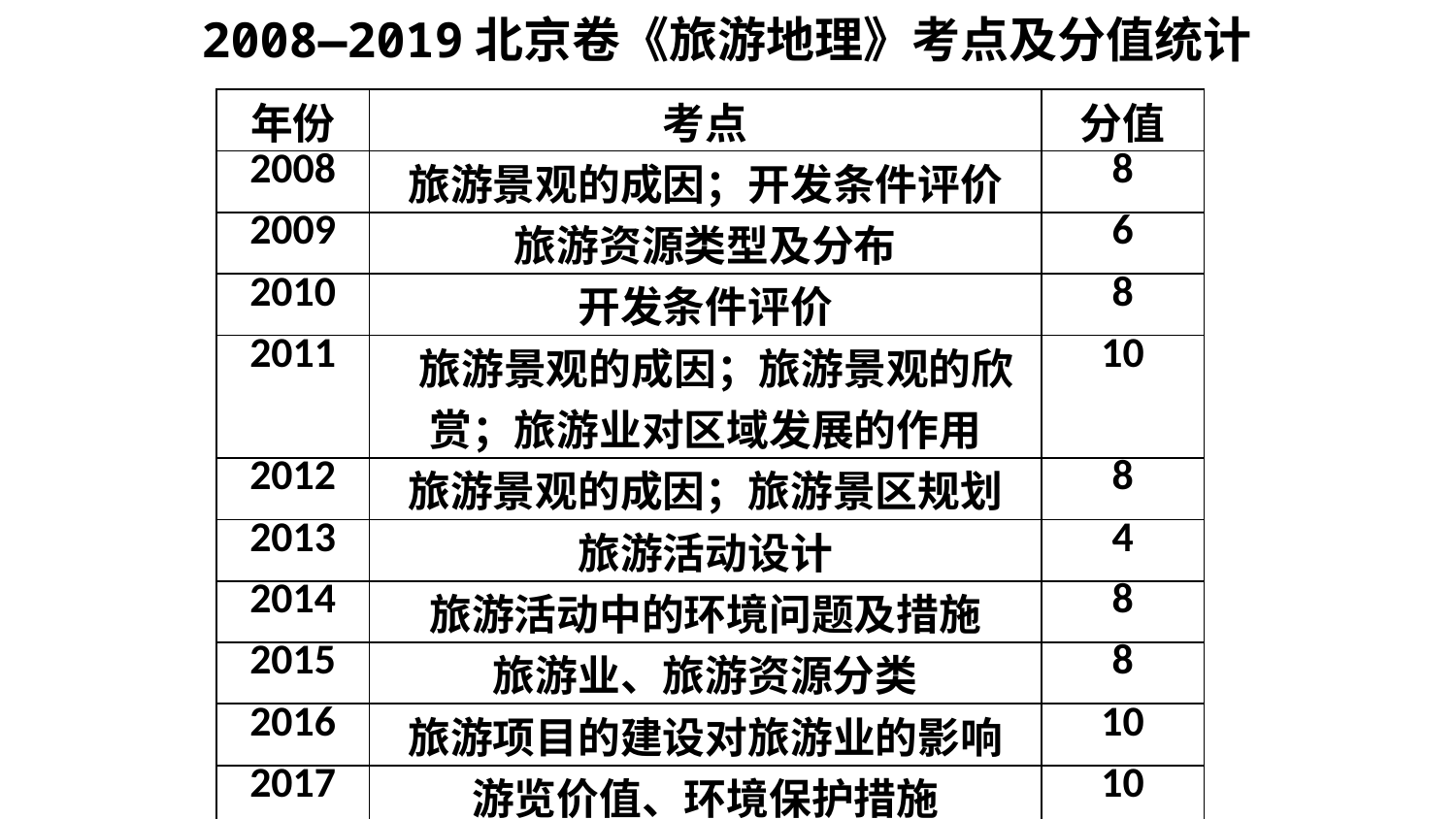

2008—2019北京卷《旅游地理》考点及分值统计
| 年份 | 考点 | 分值 |
| --- | --- | --- |
| 2008 | 旅游景观的成因；开发条件评价 | 8 |
| 2009 | 旅游资源类型及分布 | 6 |
| 2010 | 开发条件评价 | 8 |
| 2011 | 旅游景观的成因；旅游景观的欣赏；旅游业对区域发展的作用 | 10 |
| 2012 | 旅游景观的成因；旅游景区规划 | 8 |
| 2013 | 旅游活动设计 | 4 |
| 2014 | 旅游活动中的环境问题及措施 | 8 |
| 2015 | 旅游业、旅游资源分类 | 8 |
| 2016 | 旅游项目的建设对旅游业的影响 | 10 |
| 2017 | 游览价值、环境保护措施 | 10 |
| 2018 | 旅游开发条件评价 | 10 |
| 2019 | 旅游活动设计 | 10 |